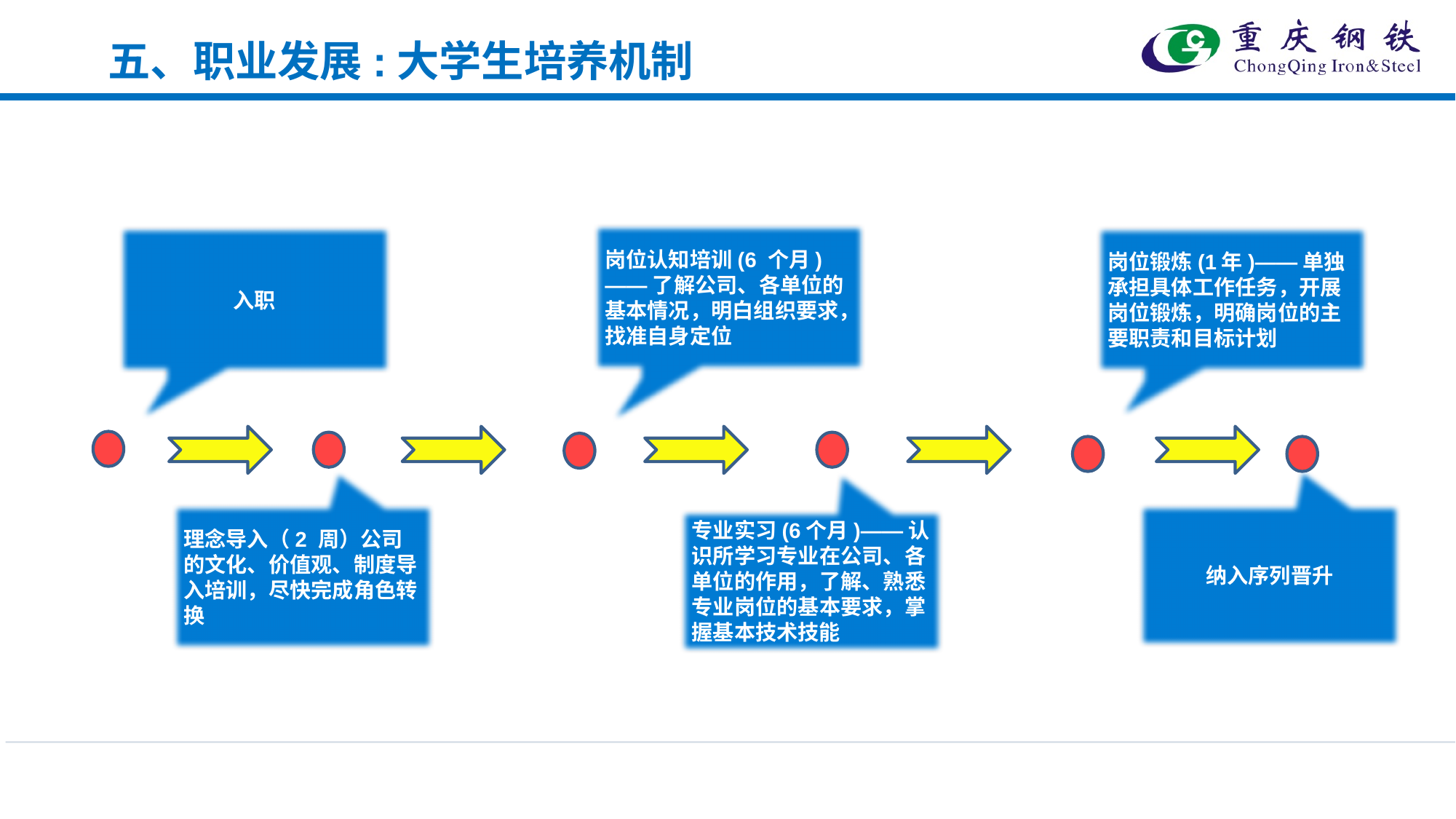

五、职业发展:大学生培养机制
岗位认知培训(6 个月)——了解公司、各单位的基本情况，明白组织要求，找准自身定位
入职
岗位锻炼(1年)——单独承担具体工作任务，开展岗位锻炼，明确岗位的主要职责和目标计划

理念导入（2 周）公司的文化、价值观、制度导入培训，尽快完成角色转换
纳入序列晋升
专业实习(6个月)——认识所学习专业在公司、各单位的作用，了解、熟悉专业岗位的基本要求，掌握基本技术技能